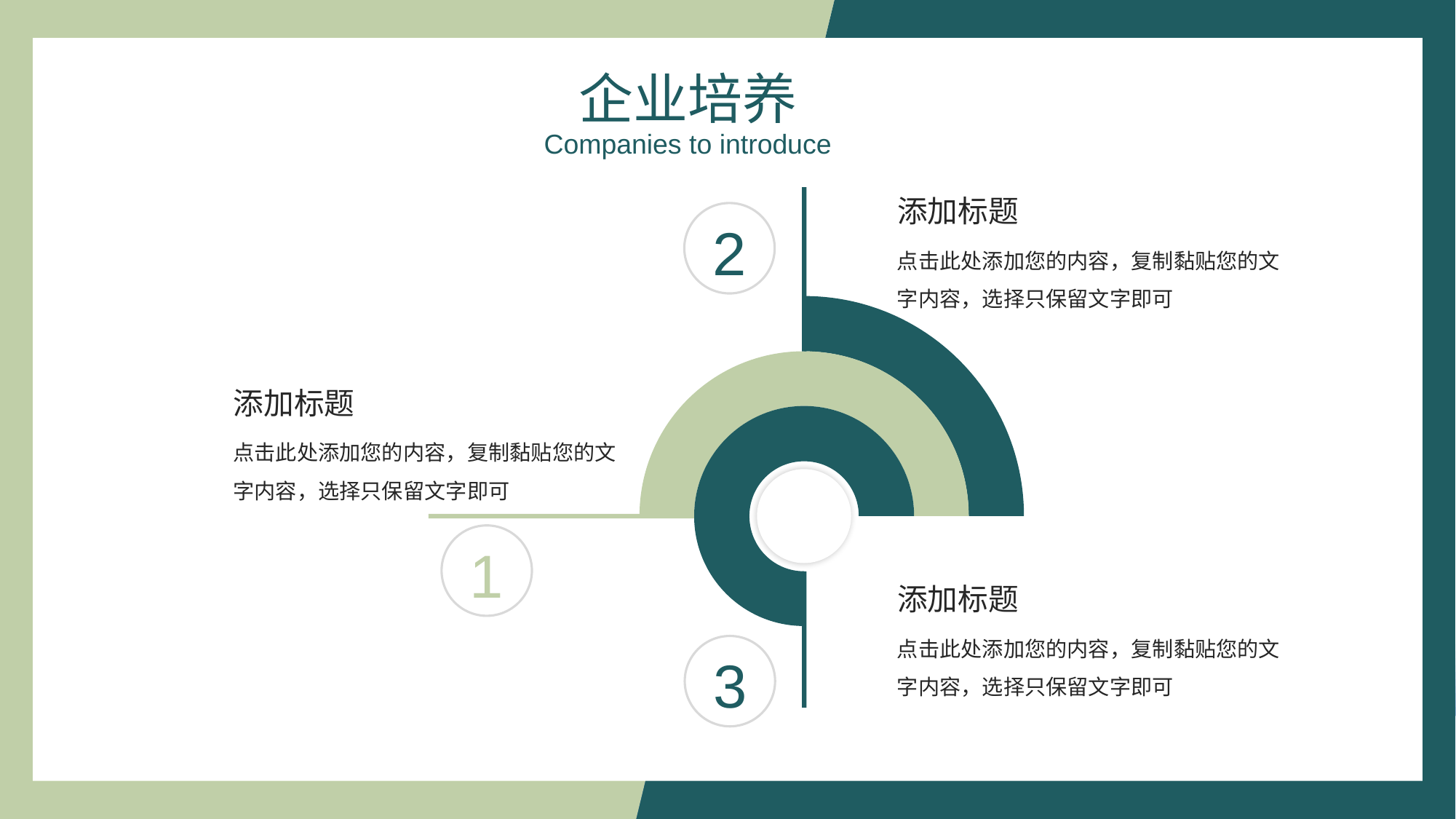

企业培养
Companies to introduce
添加标题

2
点击此处添加您的内容，复制黏贴您的文字内容，选择只保留文字即可

添加标题

点击此处添加您的内容，复制黏贴您的文字内容，选择只保留文字即可

1

添加标题
点击此处添加您的内容，复制黏贴您的文字内容，选择只保留文字即可

3